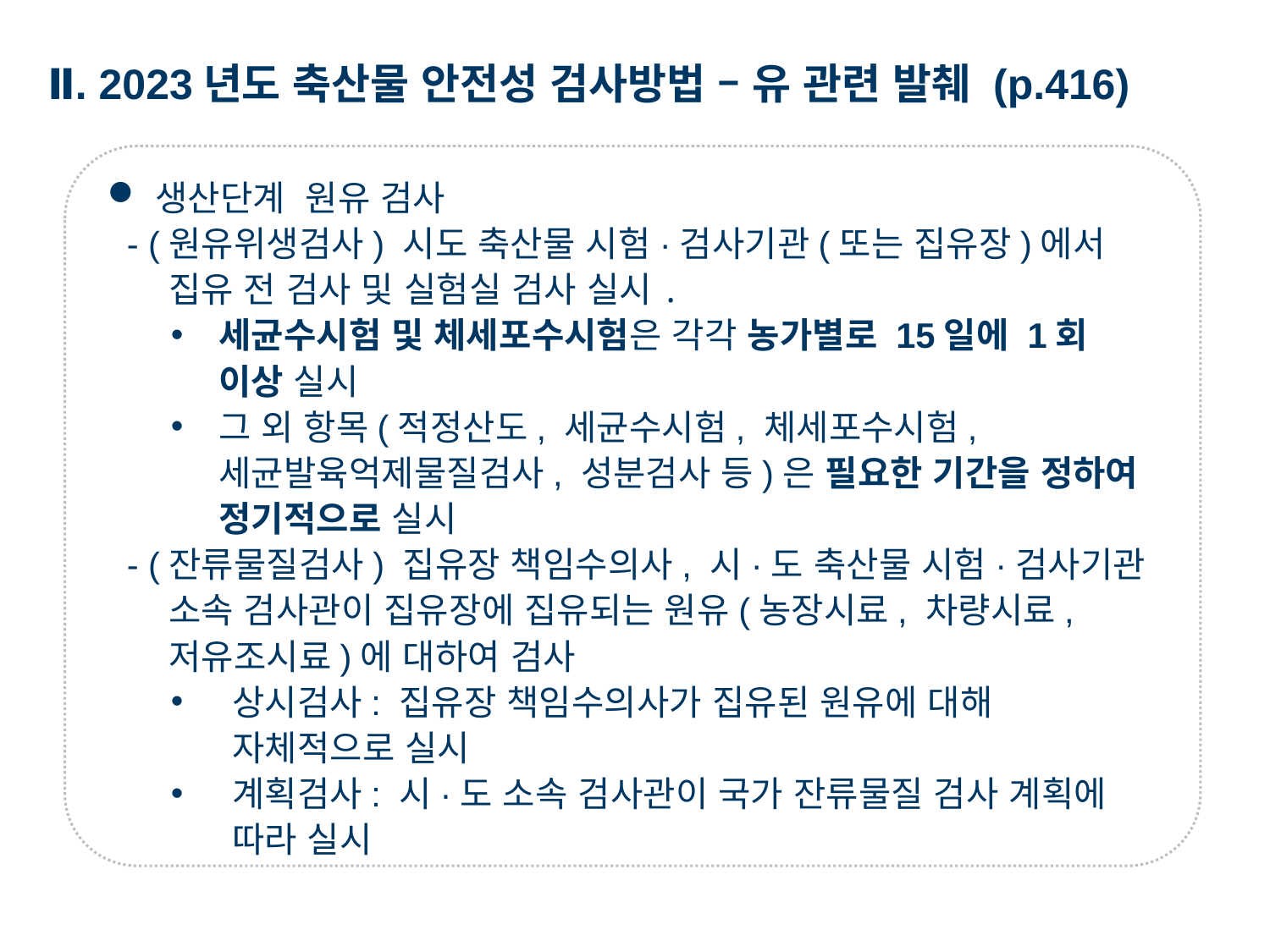

Ⅱ. 2023년도 축산물 안전성 검사방법 – 유 관련 발췌 (p.416)

생산단계  원유 검사
  - (원유위생검사) 시도 축산물 시험·검사기관(또는 집유장)에서 집유 전 검사 및 실험실 검사 실시 ․
세균수시험 및 체세포수시험은 각각 농가별로 15일에 1회 이상 실시
그 외 항목(적정산도, 세균수시험, 체세포수시험, 세균발육억제물질검사, 성분검사 등)은 필요한 기간을 정하여 정기적으로 실시
  - (잔류물질검사) 집유장 책임수의사, 시·도 축산물 시험·검사기관 소속 검사관이 집유장에 집유되는 원유(농장시료, 차량시료, 저유조시료)에 대하여 검사
상시검사: 집유장 책임수의사가 집유된 원유에 대해 자체적으로 실시
계획검사: 시·도 소속 검사관이 국가 잔류물질 검사 계획에 따라 실시